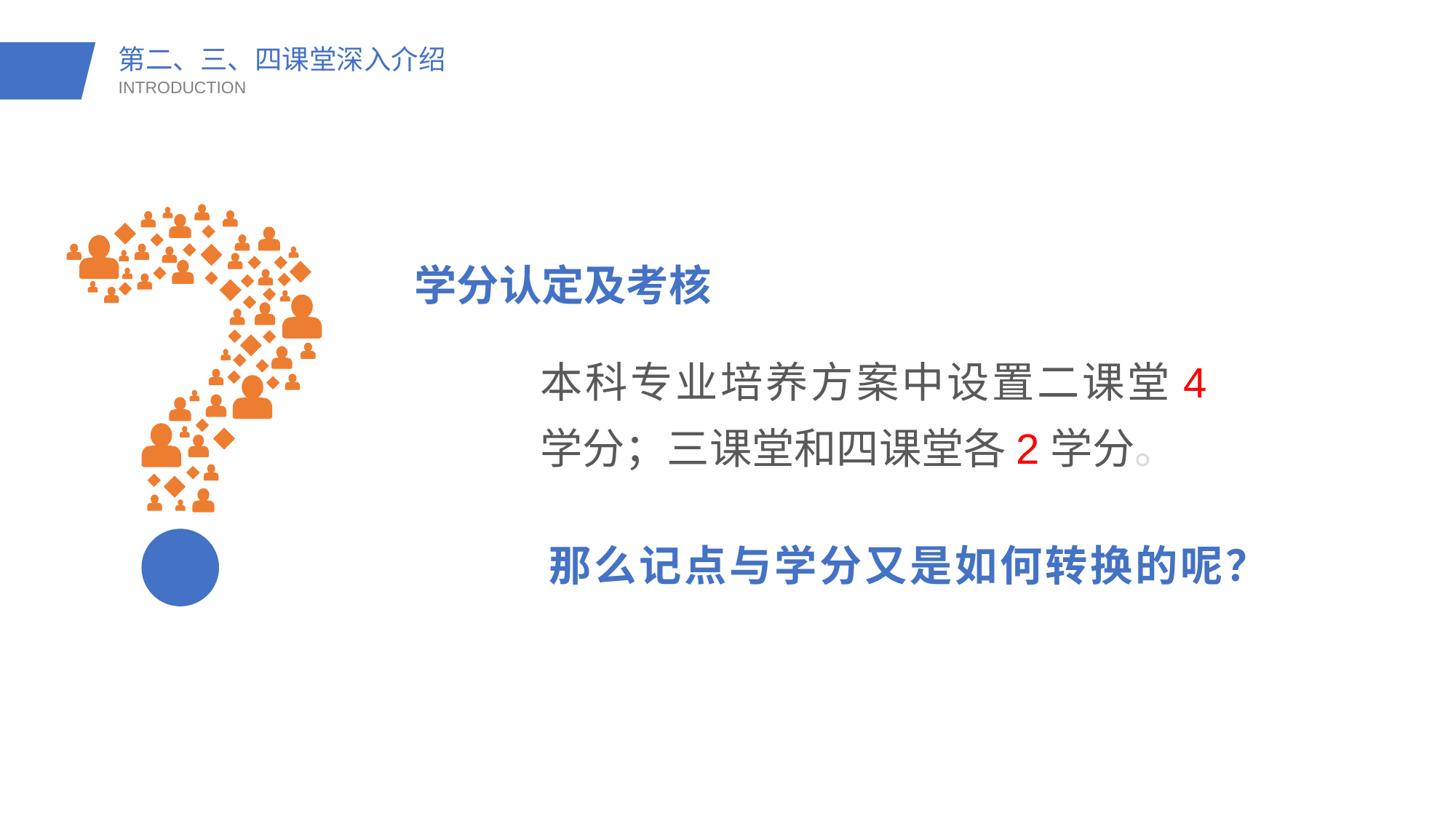

第二、三、四课堂深入介绍
INTRODUCTION

学分认定及考核
本科专业培养方案中设置二课堂4学分；三课堂和四课堂各2学分。
那么记点与学分又是如何转换的呢？